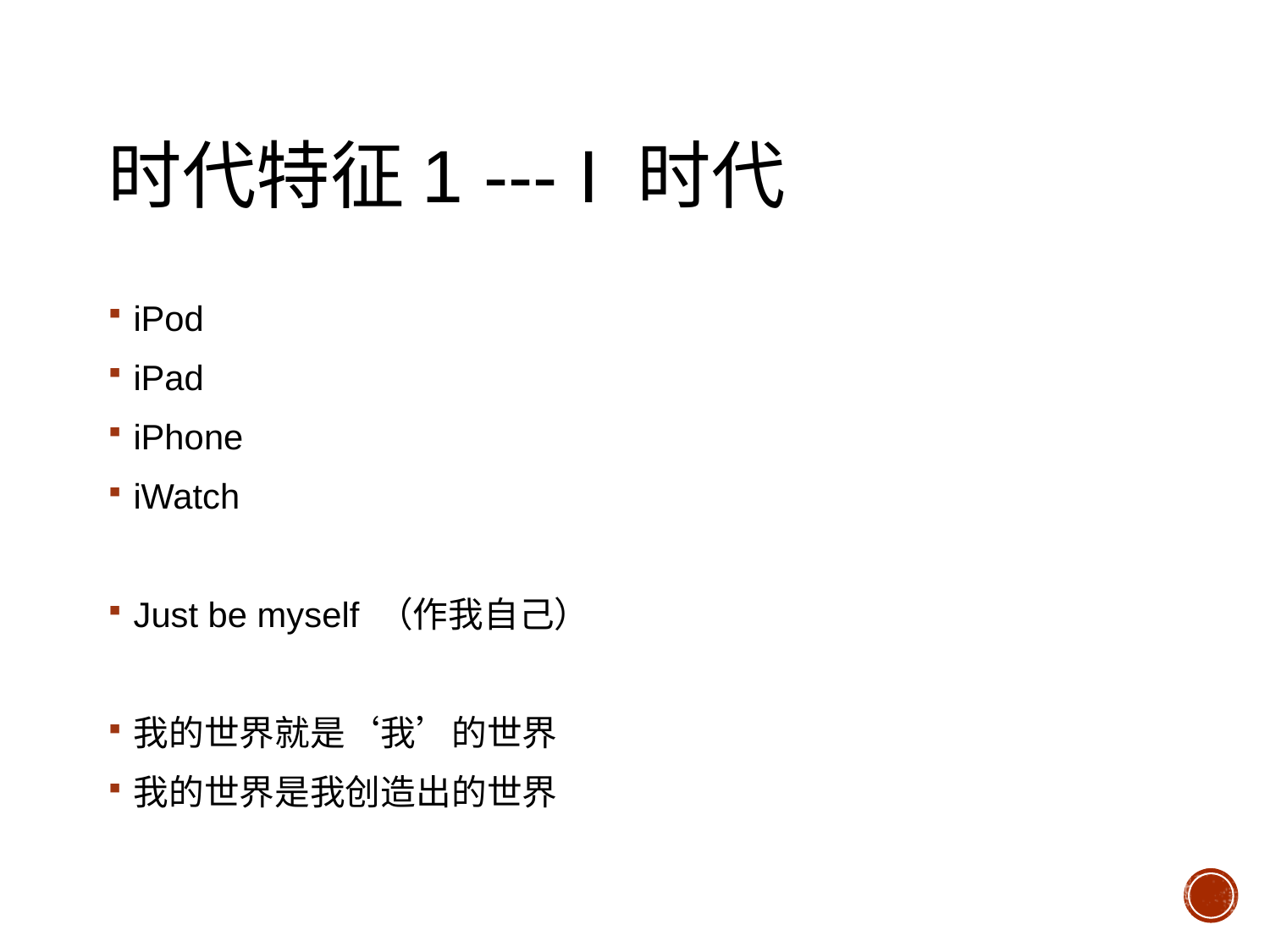

# 时代特征1 --- I 时代
iPod
iPad
iPhone
iWatch

Just be myself （作我自己）

我的世界就是‘我’的世界
我的世界是我创造出的世界